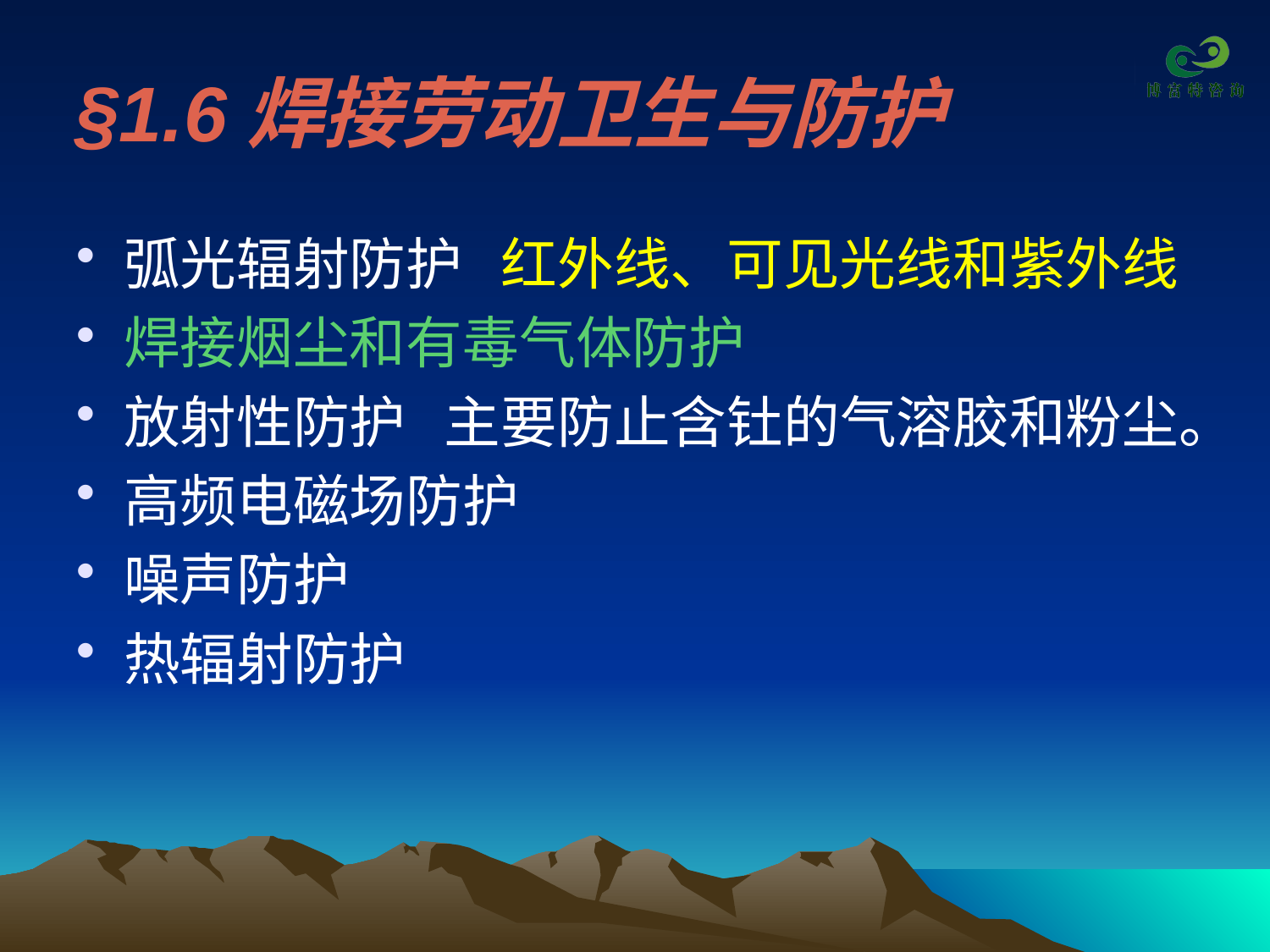

# §1.6焊接劳动卫生与防护
弧光辐射防护   红外线、可见光线和紫外线
焊接烟尘和有毒气体防护
放射性防护   主要防止含钍的气溶胶和粉尘。
高频电磁场防护
噪声防护
热辐射防护